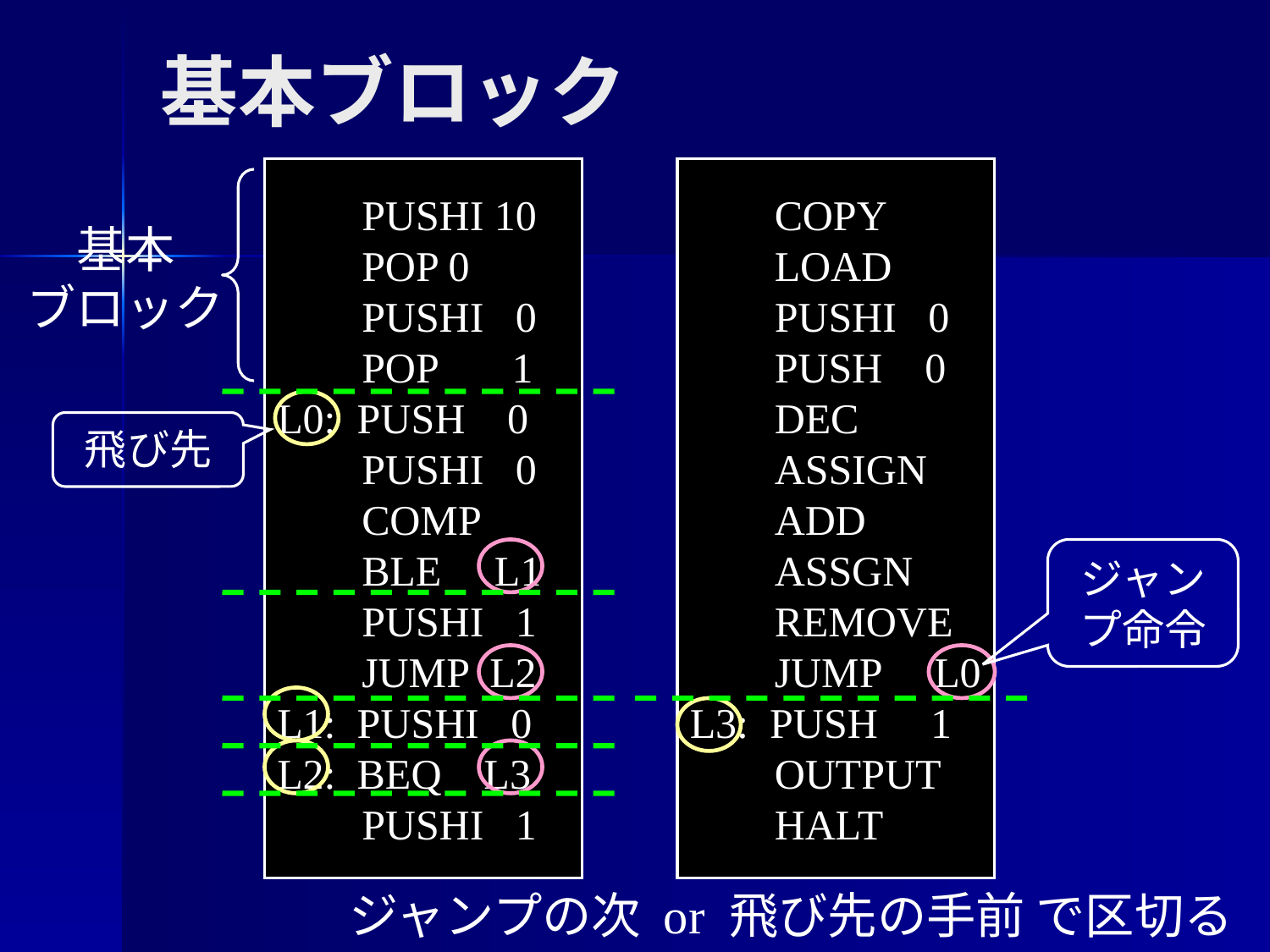

基本ブロック
        PUSHI 10
        POP 0
        PUSHI   0
        POP       1
L0:  PUSH    0
        PUSHI   0
        COMP
        BLE     L1
        PUSHI   1
        JUMP  L2
L1:  PUSHI   0
L2:  BEQ    L3
        PUSHI   1
        COPY
        LOAD
        PUSHI   0
        PUSH    0
        DEC
        ASSIGN
        ADD
        ASSGN
        REMOVE
        JUMP     L0
L3:  PUSH     1
        OUTPUT
        HALT

基本
ブロック

飛び先

ジャンプ命令
ジャンプの次 or 飛び先の手前 で区切る